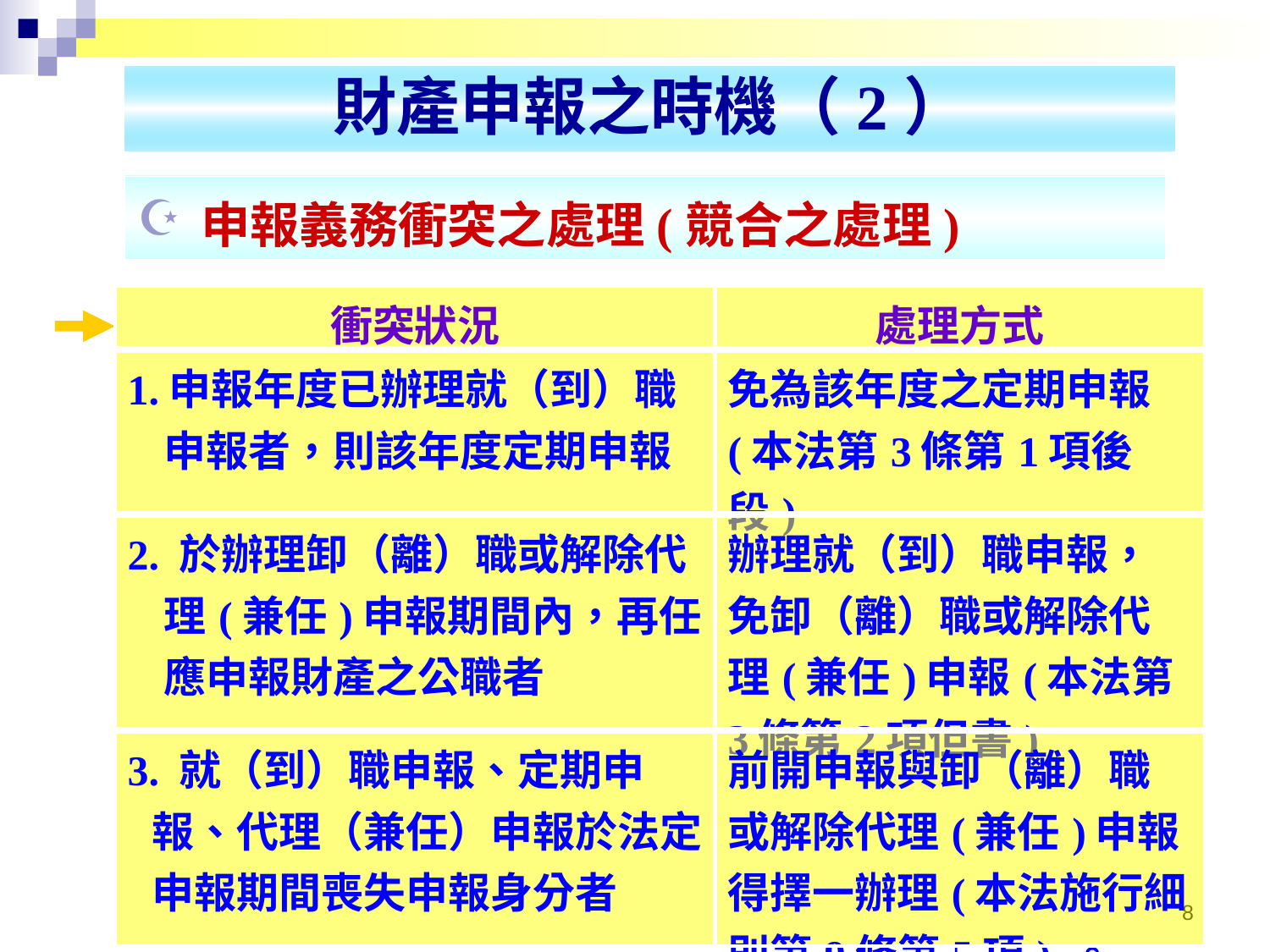

財產申報之時機（2）
申報義務衝突之處理(競合之處理)
| 衝突狀況 | 處理方式 |
| --- | --- |
| 1.申報年度已辦理就（到）職申報者，則該年度定期申報 | 免為該年度之定期申報(本法第3條第1項後段) |
| 2. 於辦理卸（離）職或解除代理(兼任)申報期間內，再任應申報財產之公職者 | 辦理就（到）職申報，免卸（離）職或解除代理(兼任)申報(本法第3條第2項但書) |
| 3. 就（到）職申報、定期申報、代理（兼任）申報於法定申報期間喪失申報身分者 | 前開申報與卸（離）職或解除代理(兼任)申報得擇一辦理(本法施行細則第9條第5項) 。 |

8